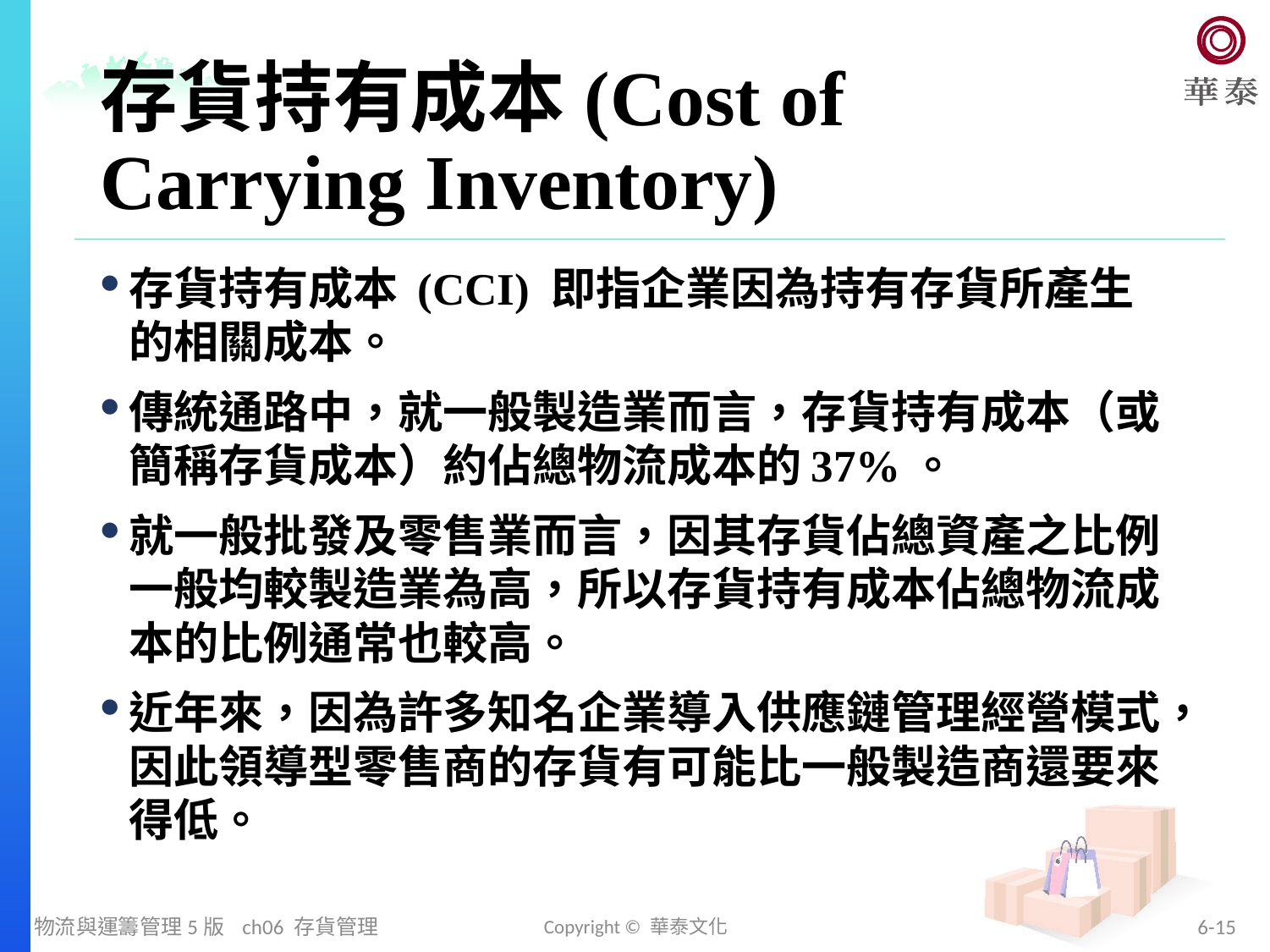

# 存貨持有成本(Cost of Carrying Inventory)
存貨持有成本 (CCI) 即指企業因為持有存貨所產生的相關成本。
傳統通路中，就一般製造業而言，存貨持有成本（或簡稱存貨成本）約佔總物流成本的37%。
就一般批發及零售業而言，因其存貨佔總資產之比例一般均較製造業為高，所以存貨持有成本佔總物流成本的比例通常也較高。
近年來，因為許多知名企業導入供應鏈管理經營模式，因此領導型零售商的存貨有可能比一般製造商還要來得低。
物流與運籌管理5版  ch06 存貨管理
Copyright © 華泰文化
6-15